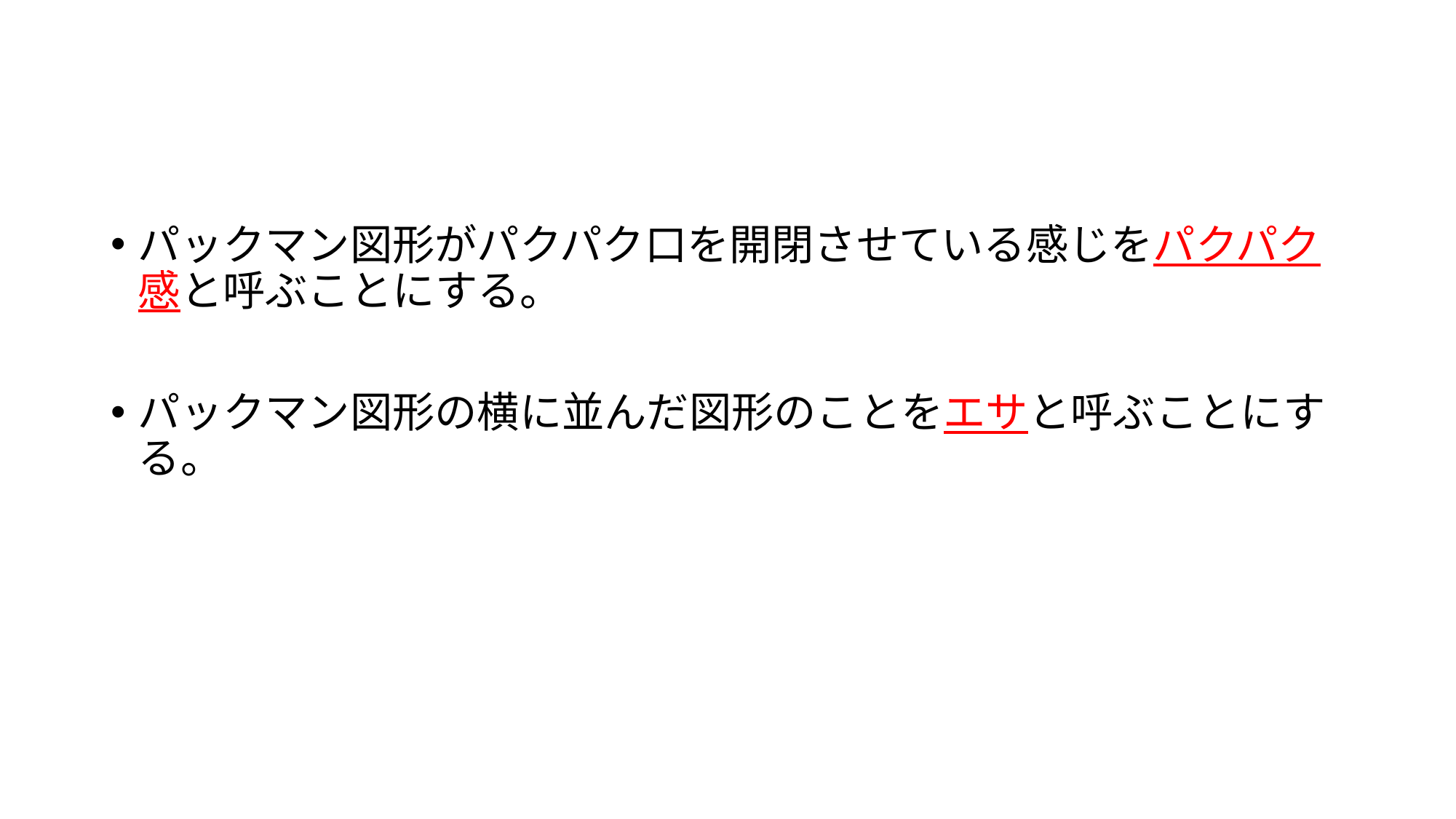

#
パックマン図形がパクパク口を開閉させている感じをパクパク感と呼ぶことにする。

パックマン図形の横に並んだ図形のことをエサと呼ぶことにする。